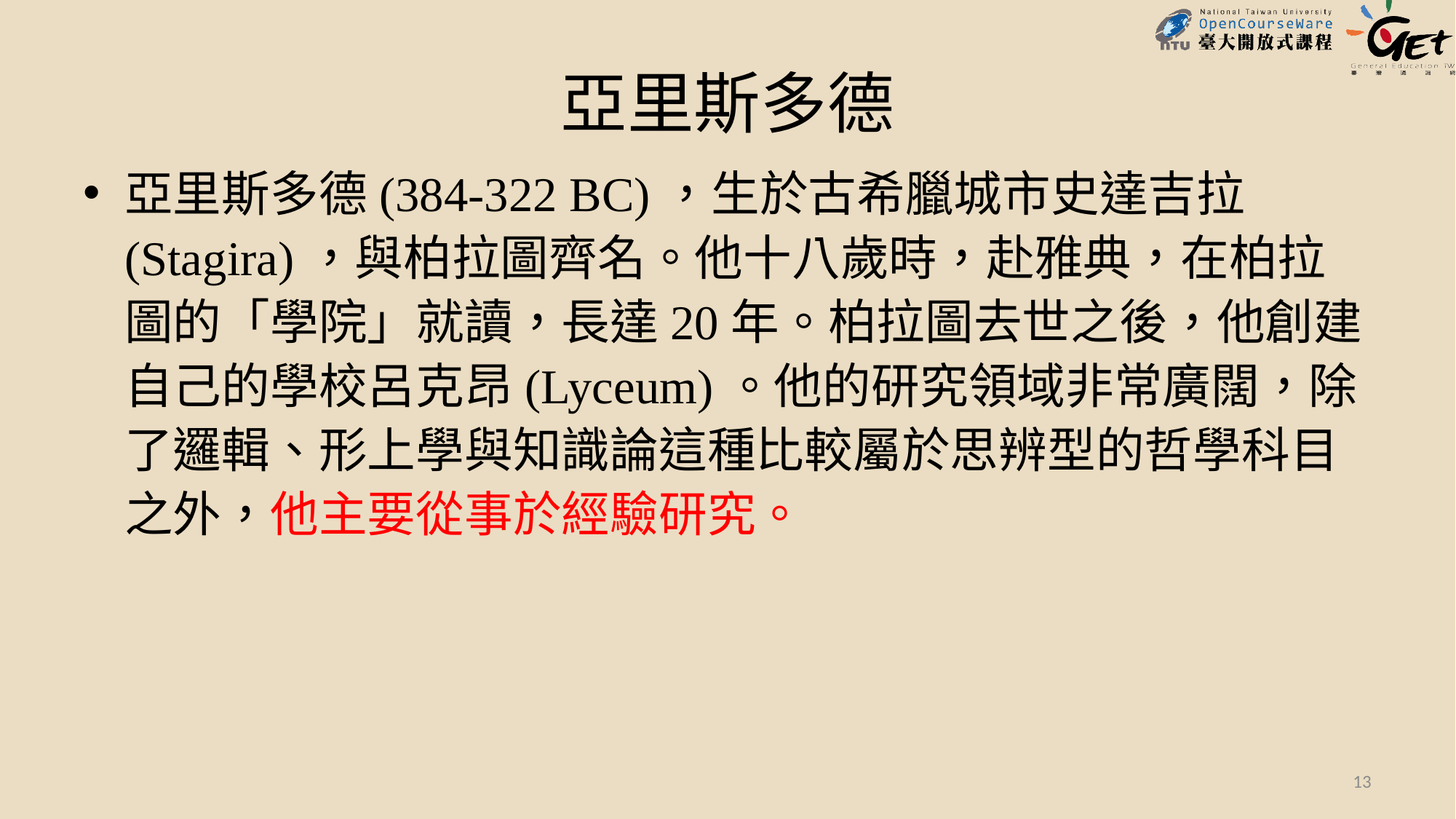

# 亞里斯多德
亞里斯多德(384-322 BC)，生於古希臘城市史達吉拉(Stagira)，與柏拉圖齊名。他十八歲時，赴雅典，在柏拉圖的「學院」就讀，長達20年。柏拉圖去世之後，他創建自己的學校呂克昂(Lyceum)。他的研究領域非常廣闊，除了邏輯、形上學與知識論這種比較屬於思辨型的哲學科目之外，他主要從事於經驗研究。
13